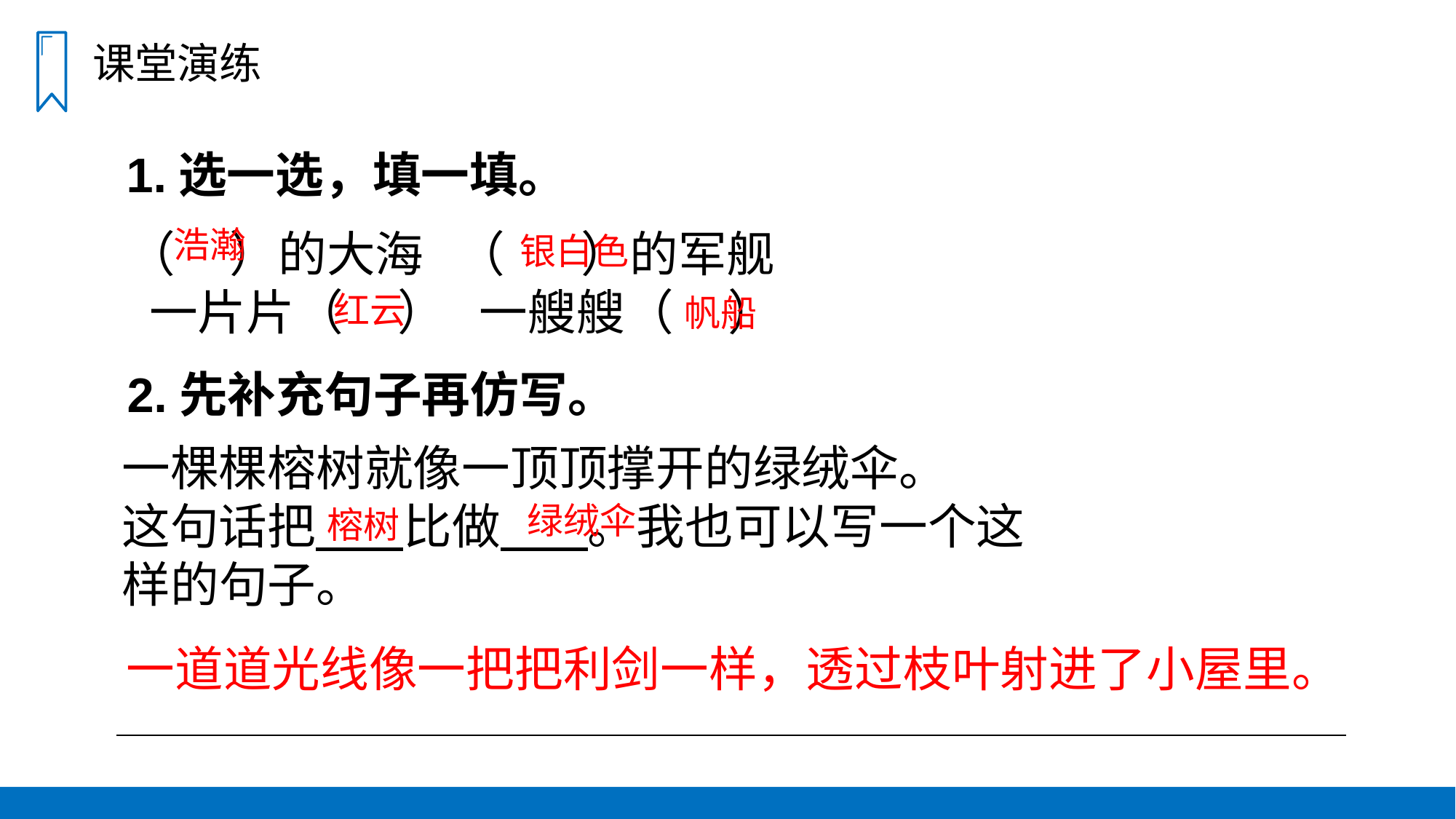

课堂演练
1.选一选，填一填。
浩瀚
（     ）的大海   （       ）的军舰
 一片片（     ）   一艘艘（     ）
银白色
红云
帆船
2.先补充句子再仿写。
一棵棵榕树就像一顶顶撑开的绿绒伞。
这句话把        比做        。我也可以写一个这样的句子。

绿绒伞
榕树
一道道光线像一把把利剑一样，透过枝叶射进了小屋里。